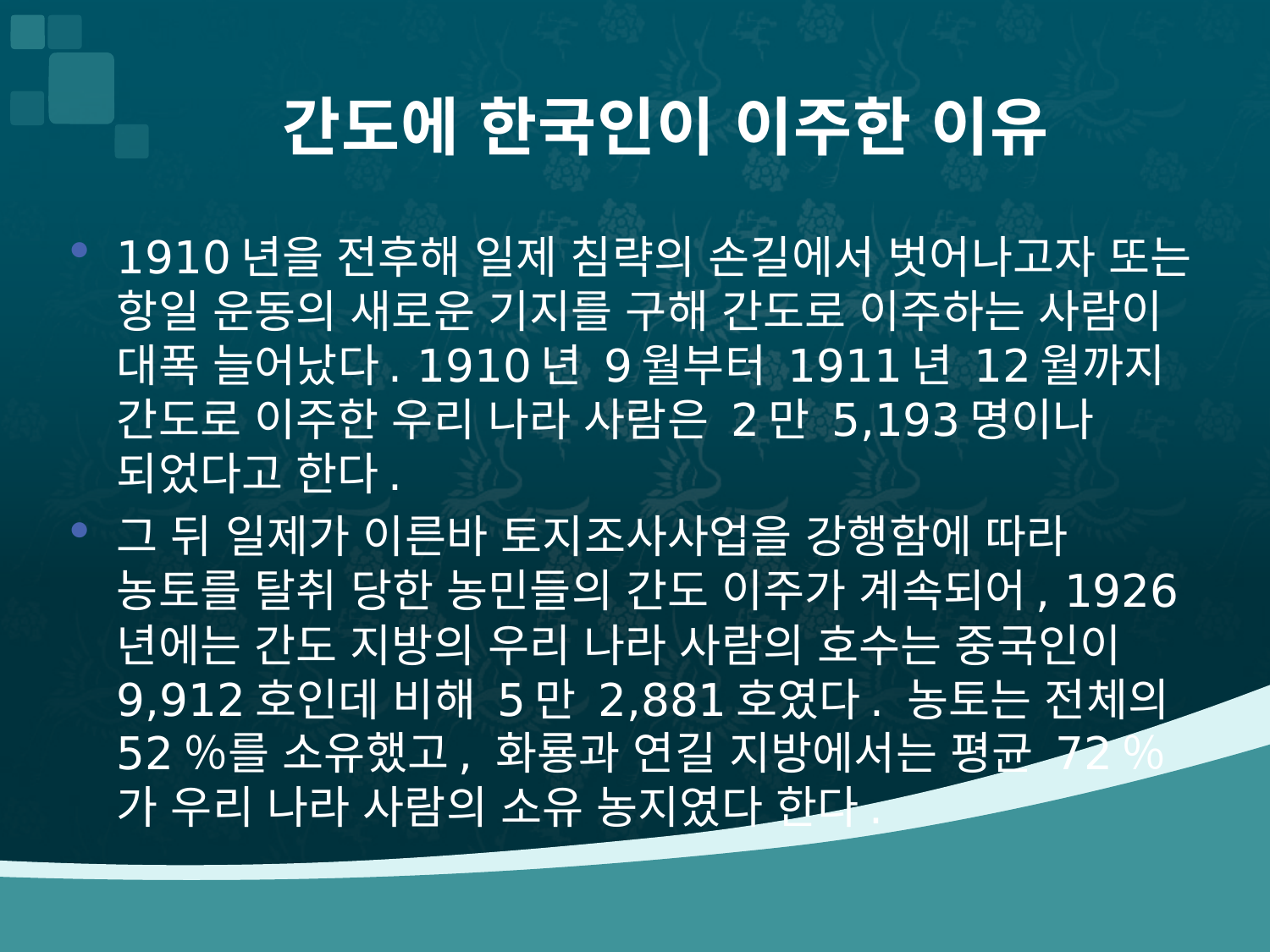

# 간도에 한국인이 이주한 이유
1910년을 전후해 일제 침략의 손길에서 벗어나고자 또는 항일 운동의 새로운 기지를 구해 간도로 이주하는 사람이 대폭 늘어났다. 1910년 9월부터 1911년 12월까지 간도로 이주한 우리 나라 사람은 2만 5,193명이나 되었다고 한다.
그 뒤 일제가 이른바 토지조사사업을 강행함에 따라 농토를 탈취 당한 농민들의 간도 이주가 계속되어, 1926년에는 간도 지방의 우리 나라 사람의 호수는 중국인이 9,912호인데 비해 5만 2,881호였다. 농토는 전체의 52％를 소유했고, 화룡과 연길 지방에서는 평균 72％가 우리 나라 사람의 소유 농지였다 한다.